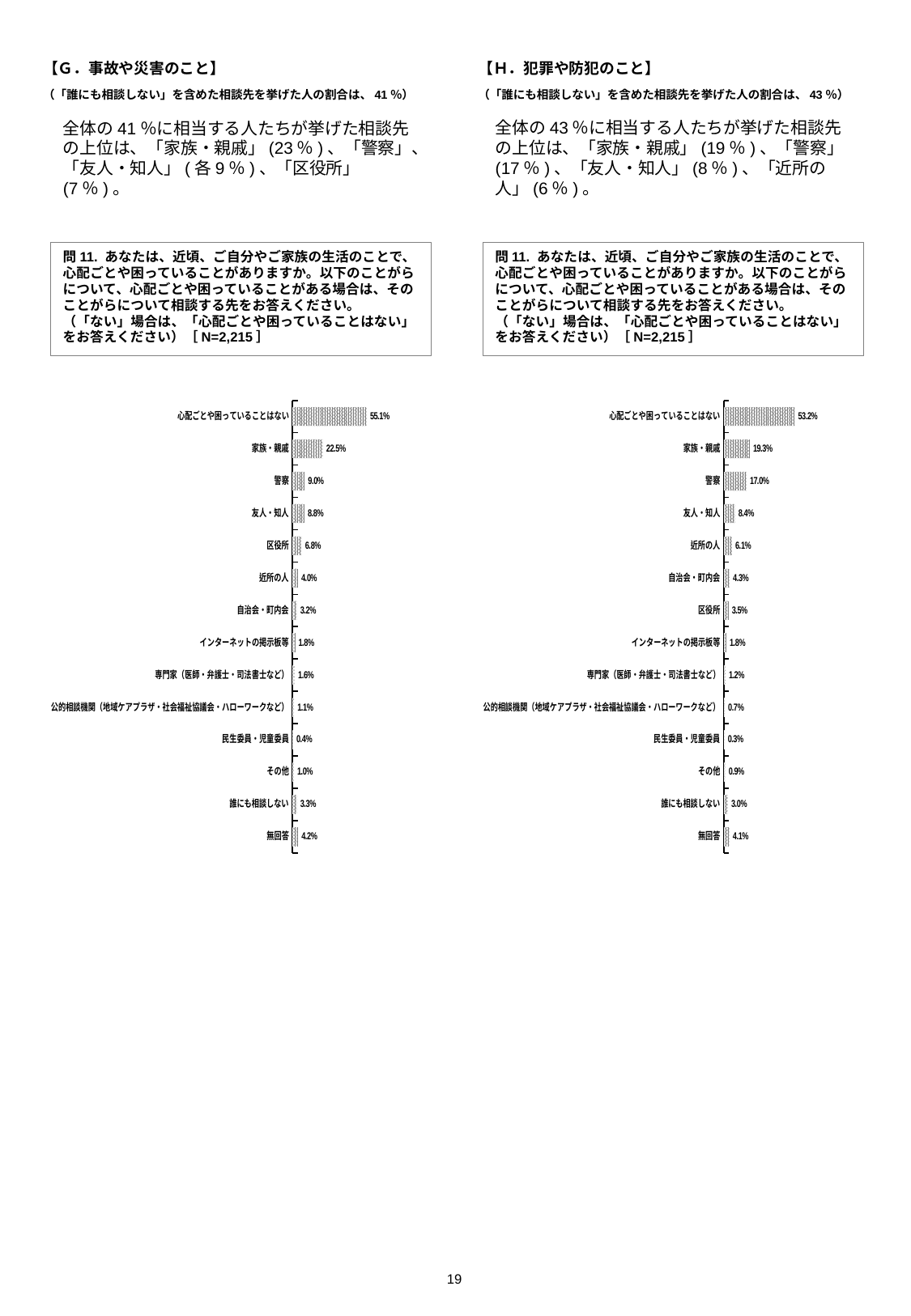

【Ｇ．事故や災害のこと】
（「誰にも相談しない」を含めた相談先を挙げた人の割合は、41％）
【Ｈ．犯罪や防犯のこと】
（「誰にも相談しない」を含めた相談先を挙げた人の割合は、43％）
全体の41％に相当する人たちが挙げた相談先の上位は、「家族・親戚」(23％)、「警察」、「友人・知人」(各9％)、「区役所」(7％)。
全体の43％に相当する人たちが挙げた相談先の上位は、「家族・親戚」(19％)、「警察」(17％)、「友人・知人」(8％)、「近所の人」(6％)。
問11. あなたは、近頃、ご自分やご家族の生活のことで、心配ごとや困っていることがありますか。以下のことがらについて、心配ごとや困っていることがある場合は、そのことがらについて相談する先をお答えください。　　（「ない」場合は、「心配ごとや困っていることはない」をお答えください）［N=2,215］

問11. あなたは、近頃、ご自分やご家族の生活のことで、心配ごとや困っていることがありますか。以下のことがらについて、心配ごとや困っていることがある場合は、そのことがらについて相談する先をお答えください。　　（「ない」場合は、「心配ごとや困っていることはない」をお答えください）［N=2,215］

### Chart

| Category |  |
|---|---|
| 心配ごとや困っていることはない | 0.551241534988714 |
| 家族・親戚 | 0.225282167042889 |
| 警察 | 0.0902934537246049 |
| 友人・知人 | 0.0880361173814901 |
| 区役所 | 0.0677200902934538 |
| 近所の人 | 0.0401805869074492 |
| 自治会・町内会 | 0.0320541760722348 |
| インターネットの掲示板等 | 0.018058690744921 |
| 専門家（医師・弁護士・司法書士など） | 0.0158013544018059 |
| 公的相談機関（地域ケアプラザ・社会福祉協議会・ハローワークなど） | 0.0108352144469526 |
| 民生委員・児童委員 | 0.00406320541760722 |
| その他 | 0.00993227990970656 |
| 誰にも相談しない | 0.0325056433408578 |
| 無回答 | 0.0415349887133183 |

### Chart

| Category |  |
|---|---|
| 心配ごとや困っていることはない | 0.531828442437923 |
| 家族・親戚 | 0.193227990970655 |
| 警察 | 0.17020316027088 |
| 友人・知人 | 0.0835214446952599 |
| 近所の人 | 0.0613995485327314 |
| 自治会・町内会 | 0.0428893905191874 |
| 区役所 | 0.0347629796839729 |
| インターネットの掲示板等 | 0.018058690744921 |
| 専門家（医師・弁護士・司法書士など） | 0.0117381489841986 |
| 公的相談機関（地域ケアプラザ・社会福祉協議会・ハローワークなど） | 0.00677200902934538 |
| 民生委員・児童委員 | 0.00316027088036117 |
| その他 | 0.00948081264108352 |
| 誰にも相談しない | 0.0302483069977427 |
| 無回答 | 0.0406320541760722 |
19